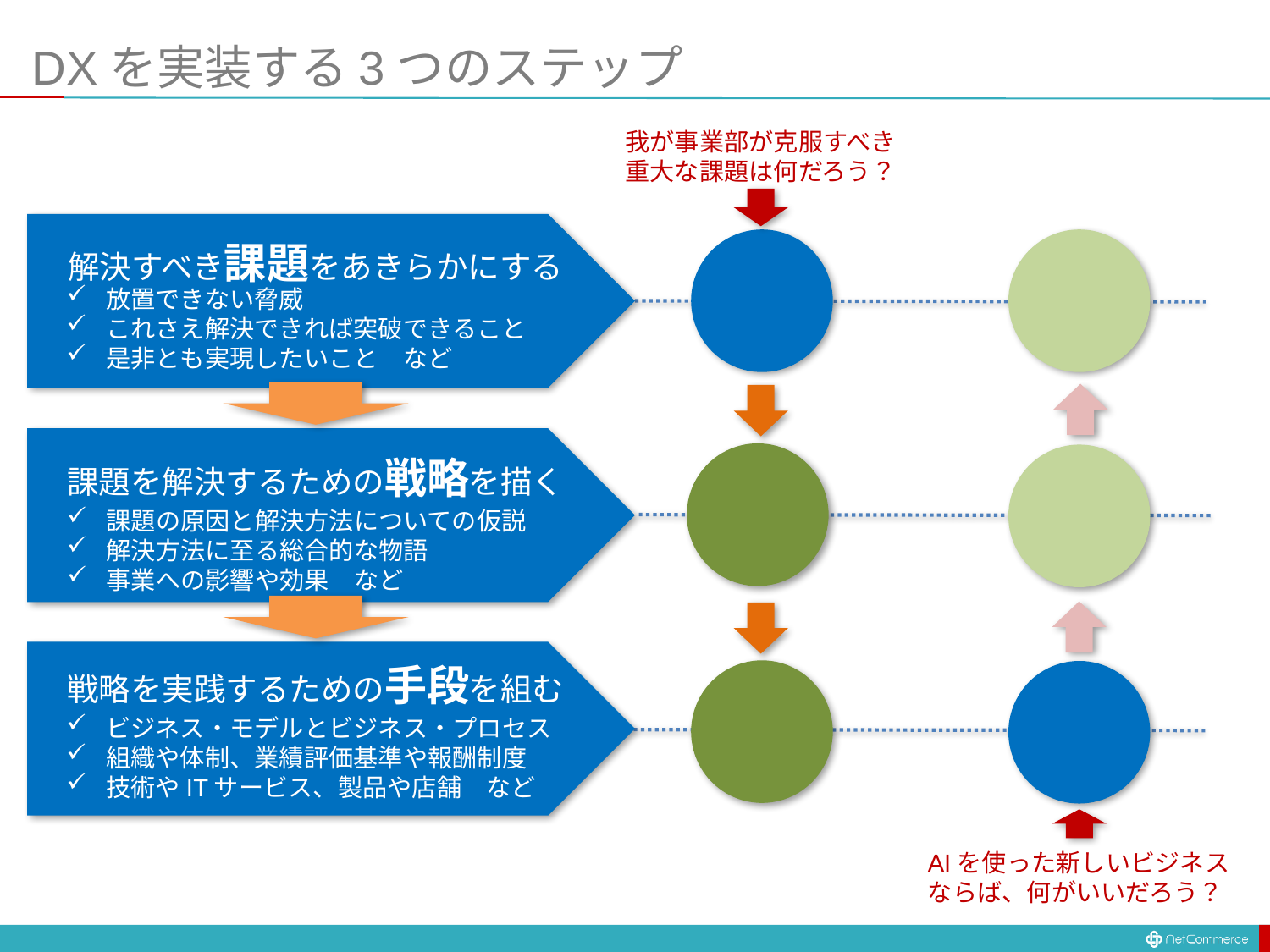

# DXを実装する3つのステップ
我が事業部が克服すべき
重大な課題は何だろう？

解決すべき課題をあきらかにする
放置できない脅威
これさえ解決できれば突破できること
是非とも実現したいこと　など

課題を解決するための戦略を描く
課題の原因と解決方法についての仮説
解決方法に至る総合的な物語
事業への影響や効果　など

戦略を実践するための手段を組む
ビジネス・モデルとビジネス・プロセス
組織や体制、業績評価基準や報酬制度
技術やITサービス、製品や店舗　など

AIを使った新しいビジネス
ならば、何がいいだろう？